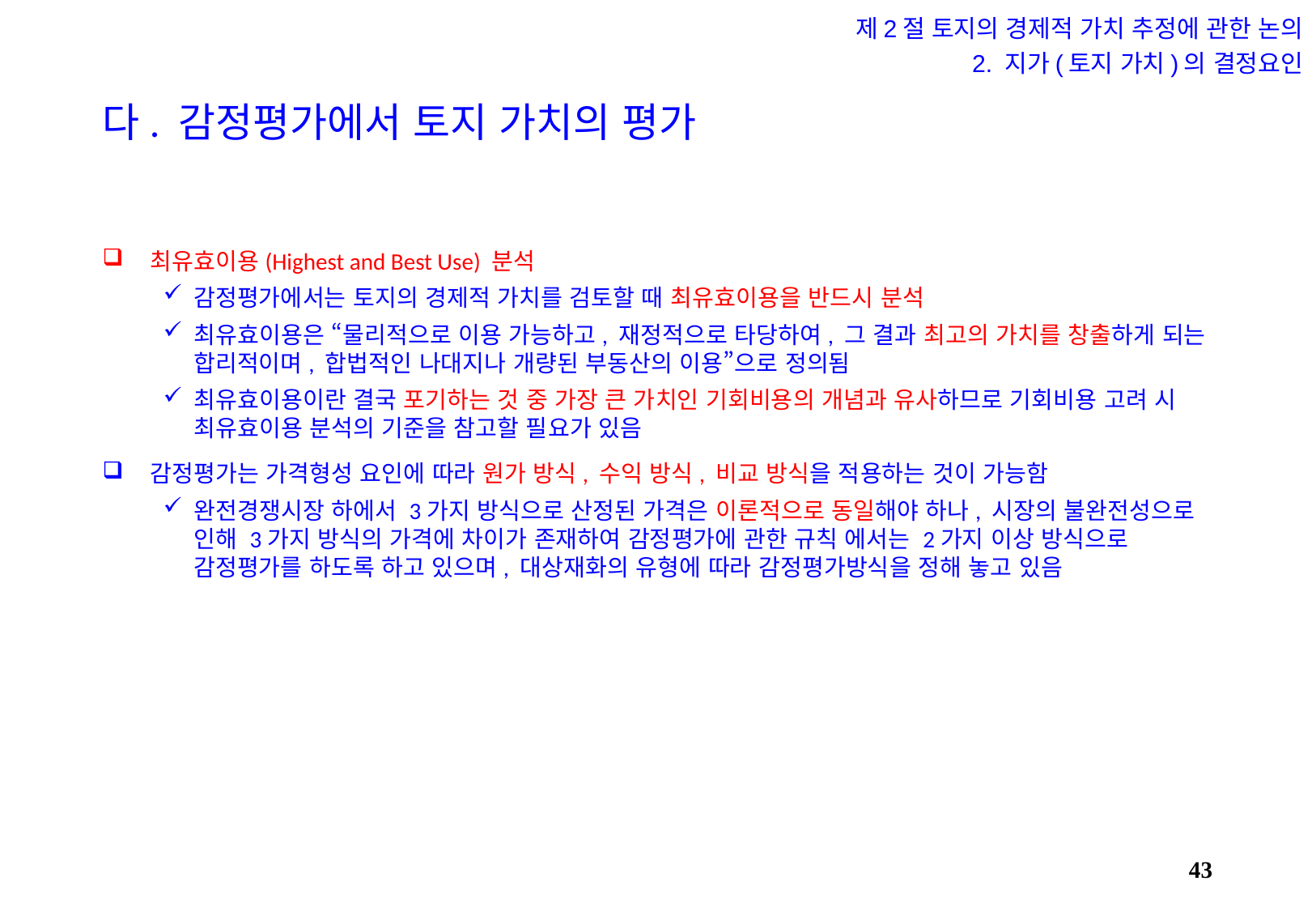

제2절 토지의 경제적 가치 추정에 관한 논의
2. 지가(토지 가치)의 결정요인
# 다. 감정평가에서 토지 가치의 평가
최유효이용(Highest and Best Use) 분석
감정평가에서는 토지의 경제적 가치를 검토할 때 최유효이용을 반드시 분석
최유효이용은 “물리적으로 이용 가능하고, 재정적으로 타당하여, 그 결과 최고의 가치를 창출하게 되는 합리적이며, 합법적인 나대지나 개량된 부동산의 이용”으로 정의됨
최유효이용이란 결국 포기하는 것 중 가장 큰 가치인 기회비용의 개념과 유사하므로 기회비용 고려 시 최유효이용 분석의 기준을 참고할 필요가 있음
감정평가는 가격형성 요인에 따라 원가 방식, 수익 방식, 비교 방식을 적용하는 것이 가능함
완전경쟁시장 하에서 3가지 방식으로 산정된 가격은 이론적으로 동일해야 하나, 시장의 불완전성으로 인해 3가지 방식의 가격에 차이가 존재하여 감정평가에 관한 규칙 에서는 2가지 이상 방식으로 감정평가를 하도록 하고 있으며, 대상재화의 유형에 따라 감정평가방식을 정해 놓고 있음
43